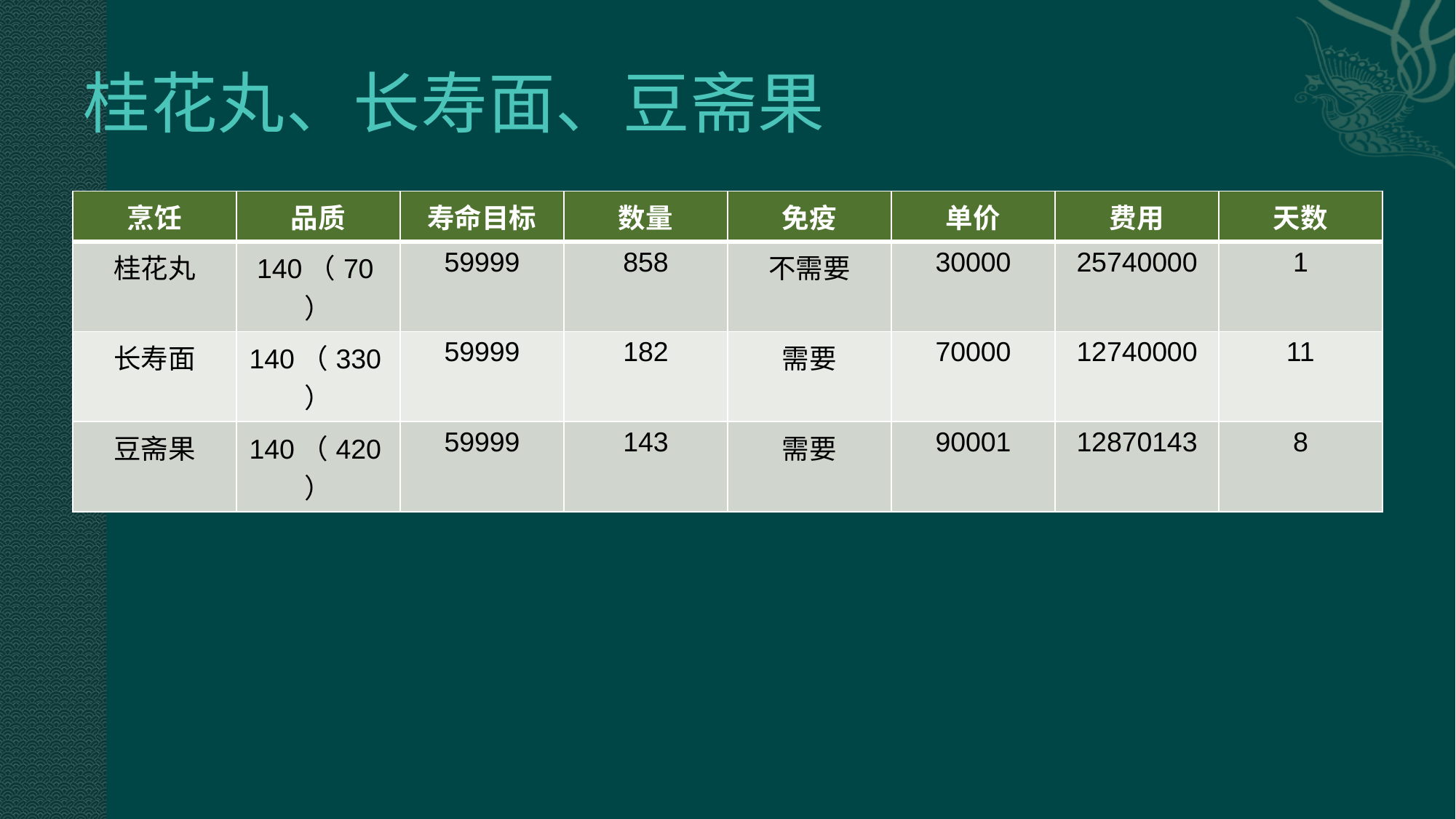

# 桂花丸、长寿面、豆斋果
| 烹饪 | 品质 | 寿命目标 | 数量 | 免疫 | 单价 | 费用 | 天数 |
| --- | --- | --- | --- | --- | --- | --- | --- |
| 桂花丸 | 140（70） | 59999 | 858 | 不需要 | 30000 | 25740000 | 1 |
| 长寿面 | 140（330） | 59999 | 182 | 需要 | 70000 | 12740000 | 11 |
| 豆斋果 | 140（420） | 59999 | 143 | 需要 | 90001 | 12870143 | 8 |